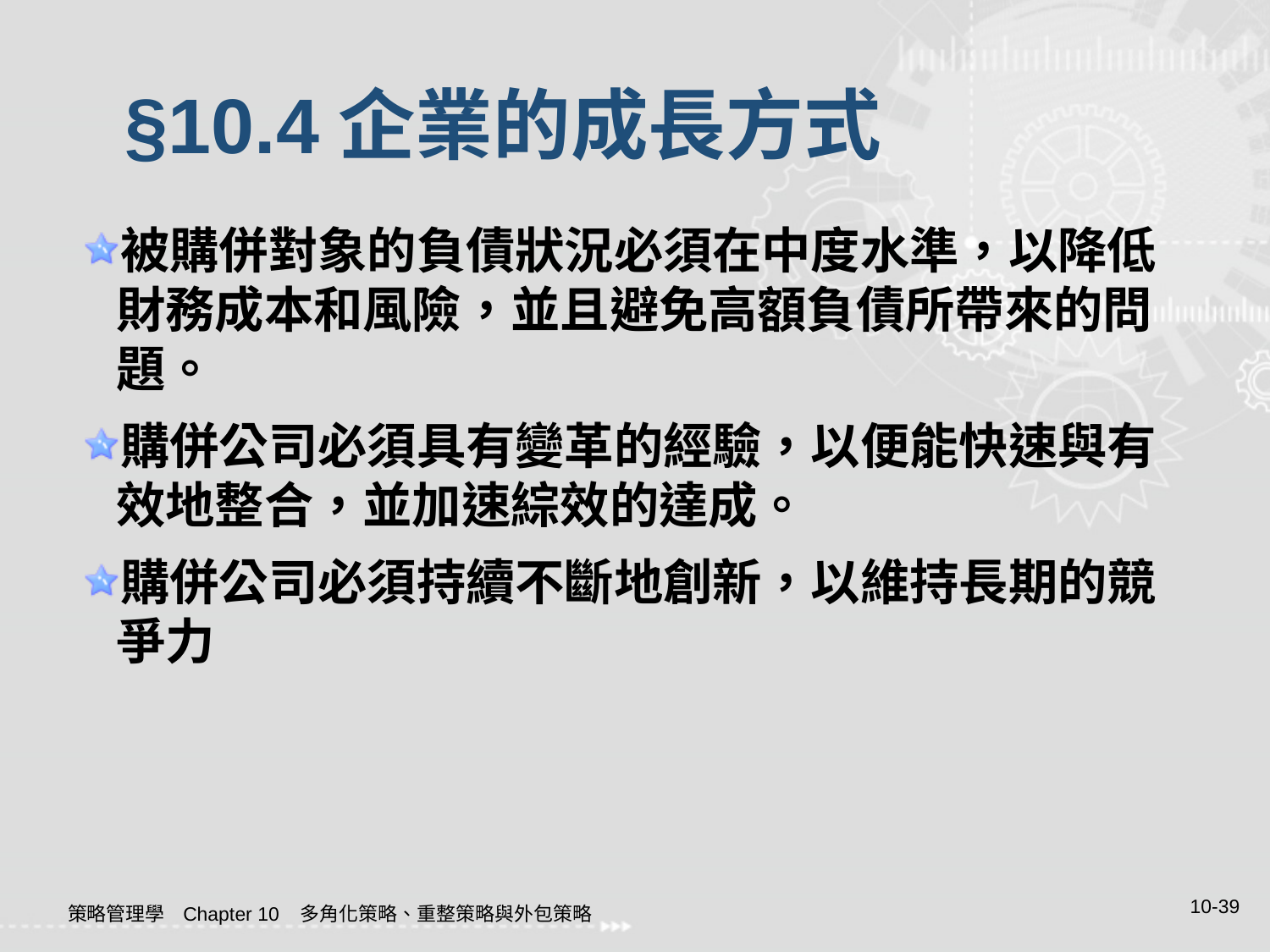

# §10.4企業的成長方式
被購併對象的負債狀況必須在中度水準，以降低財務成本和風險，並且避免高額負債所帶來的問題。
購併公司必須具有變革的經驗，以便能快速與有效地整合，並加速綜效的達成。
購併公司必須持續不斷地創新，以維持長期的競爭力
10-39
策略管理學   Chapter 10   多角化策略、重整策略與外包策略